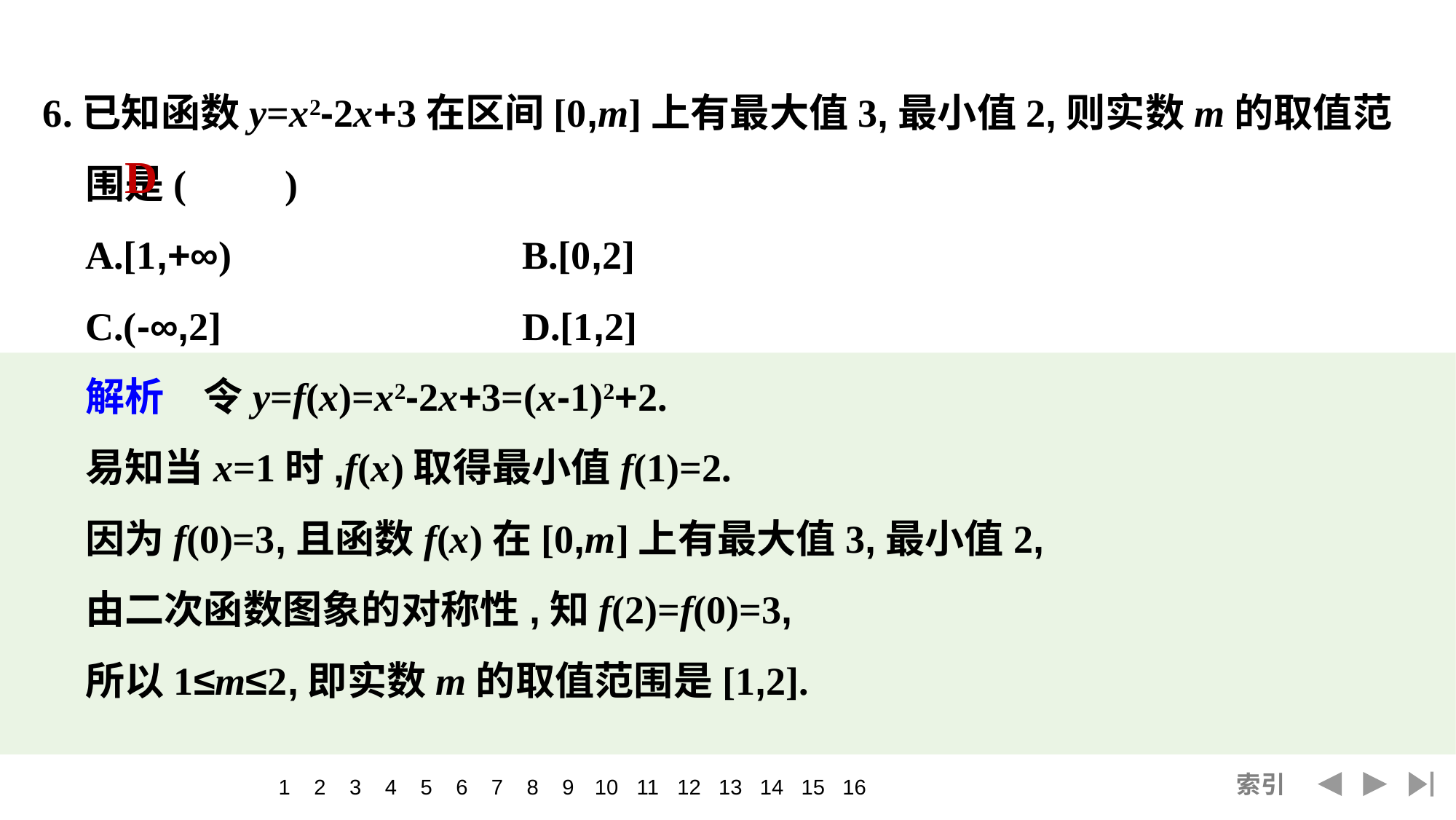

6.已知函数y=x2-2x+3在区间[0,m]上有最大值3,最小值2,则实数m的取值范围是(　　)
	A.[1,+∞)			B.[0,2]
	C.(-∞,2]			D.[1,2]
	解析　令y=f(x)=x2-2x+3=(x-1)2+2.
	易知当x=1时,f(x)取得最小值f(1)=2.
	因为f(0)=3,且函数f(x)在[0,m]上有最大值3,最小值2,
	由二次函数图象的对称性,知f(2)=f(0)=3,
	所以1≤m≤2,即实数m的取值范围是[1,2].
D